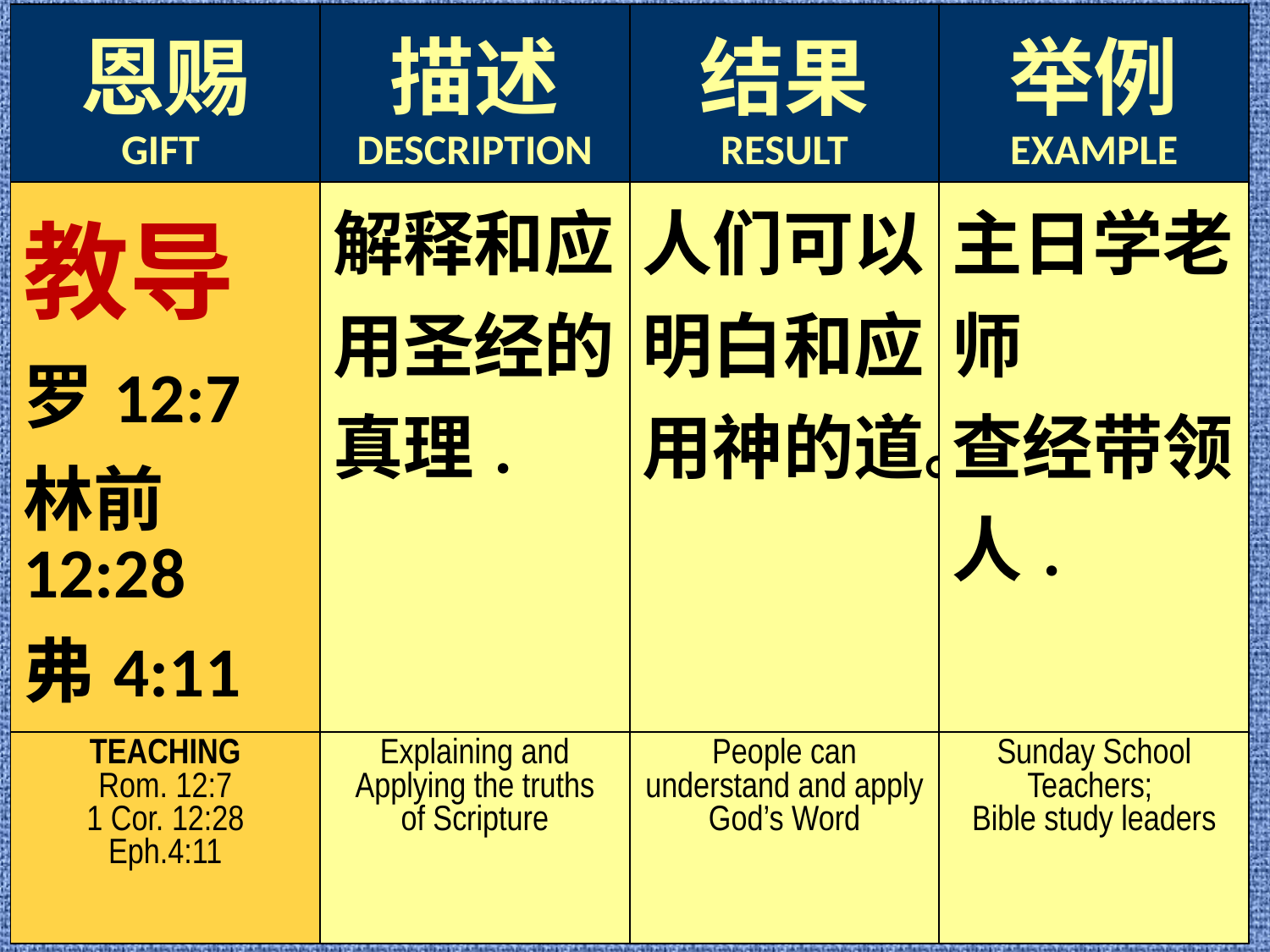

| 恩赐 GIFT | 描述 DESCRIPTION | 结果 RESULT | 举例 EXAMPLE |
| --- | --- | --- | --- |
| 教导 罗12:7 林前12:28 弗4:11 | 解释和应用圣经的真理. | 人们可以明白和应用神的道。 | 主日学老师 查经带领人. |
| TEACHING Rom. 12:7 1 Cor. 12:28 Eph.4:11 | Explaining and Applying the truths of Scripture | People can understand and apply God’s Word | Sunday School Teachers; Bible study leaders |